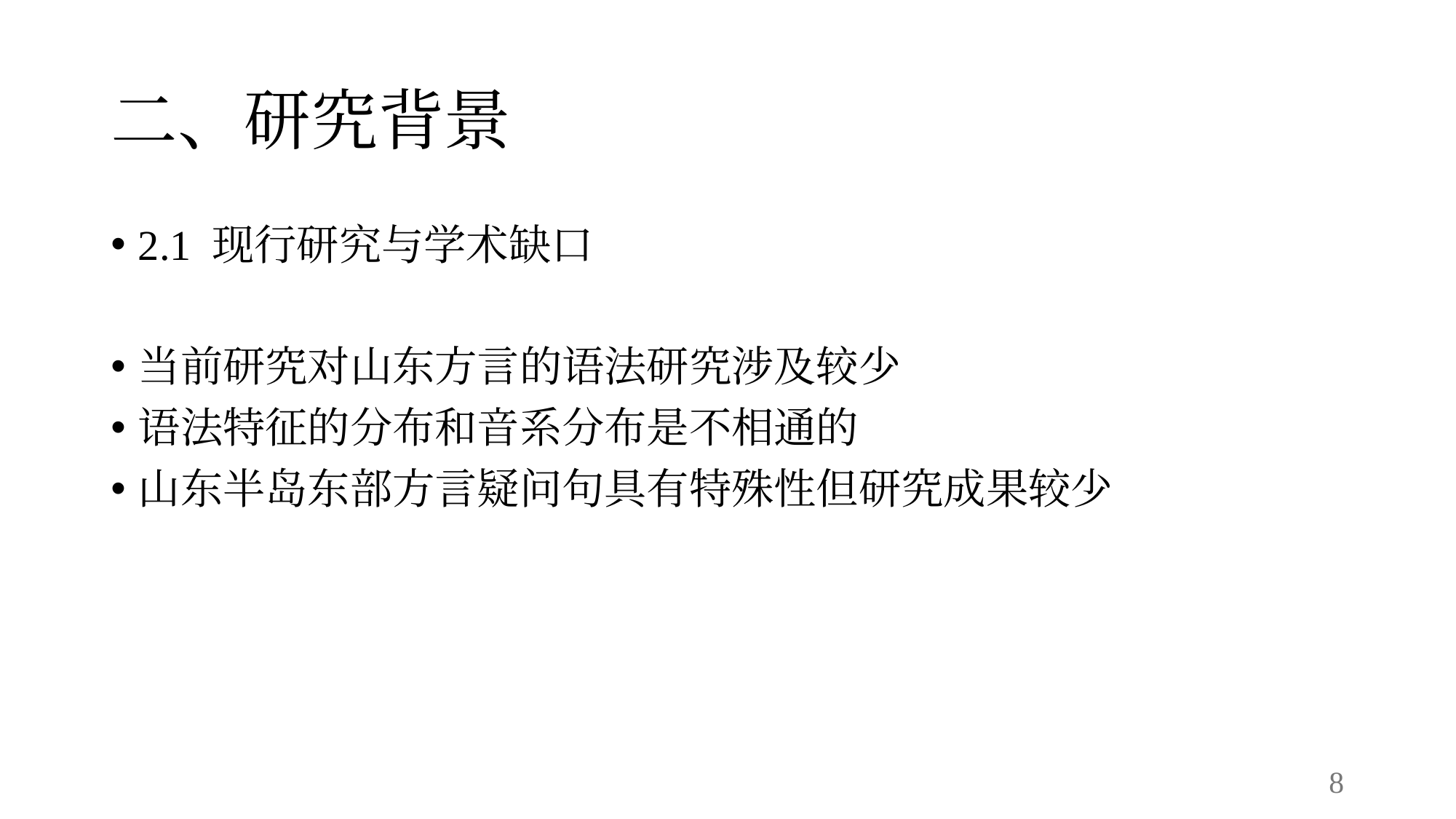

# 二、研究背景
2.1 现行研究与学术缺口

当前研究对山东方言的语法研究涉及较少
语法特征的分布和音系分布是不相通的
山东半岛东部方言疑问句具有特殊性但研究成果较少
8